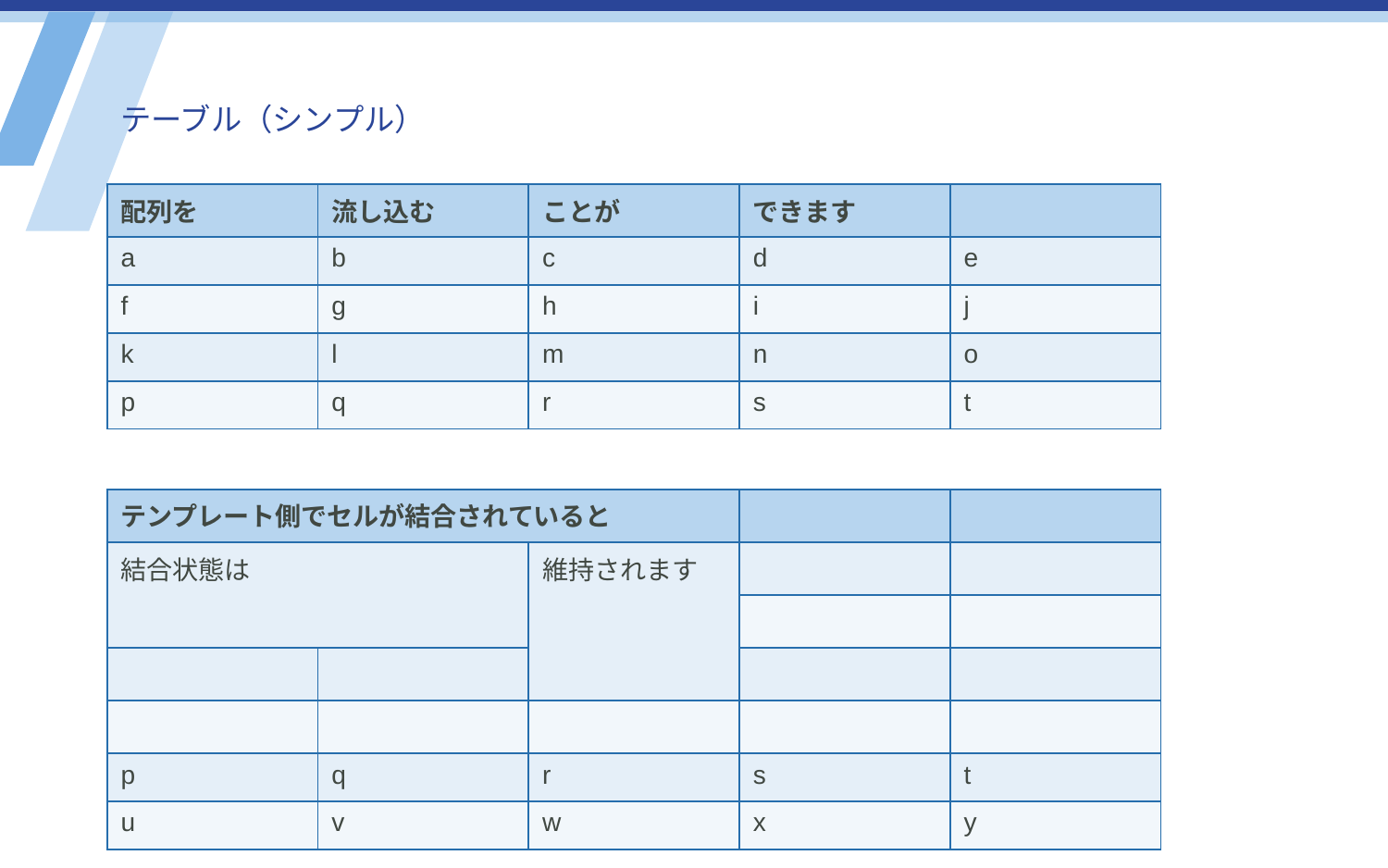

# テーブル（シンプル）
| 配列を | 流し込む | ことが | できます |  |
| --- | --- | --- | --- | --- |
| a | b | c | d | e |
| f | g | h | i | j |
| k | l | m | n | o |
| p | q | r | s | t |
| テンプレート側でセルが結合されていると |  |  |  |  |
| --- | --- | --- | --- | --- |
| 結合状態は |  | 維持されます |  |  |
|  |  |  |  |  |
|  |  |  |  |  |
|  |  |  |  |  |
| p | q | r | s | t |
| u | v | w | x | y |